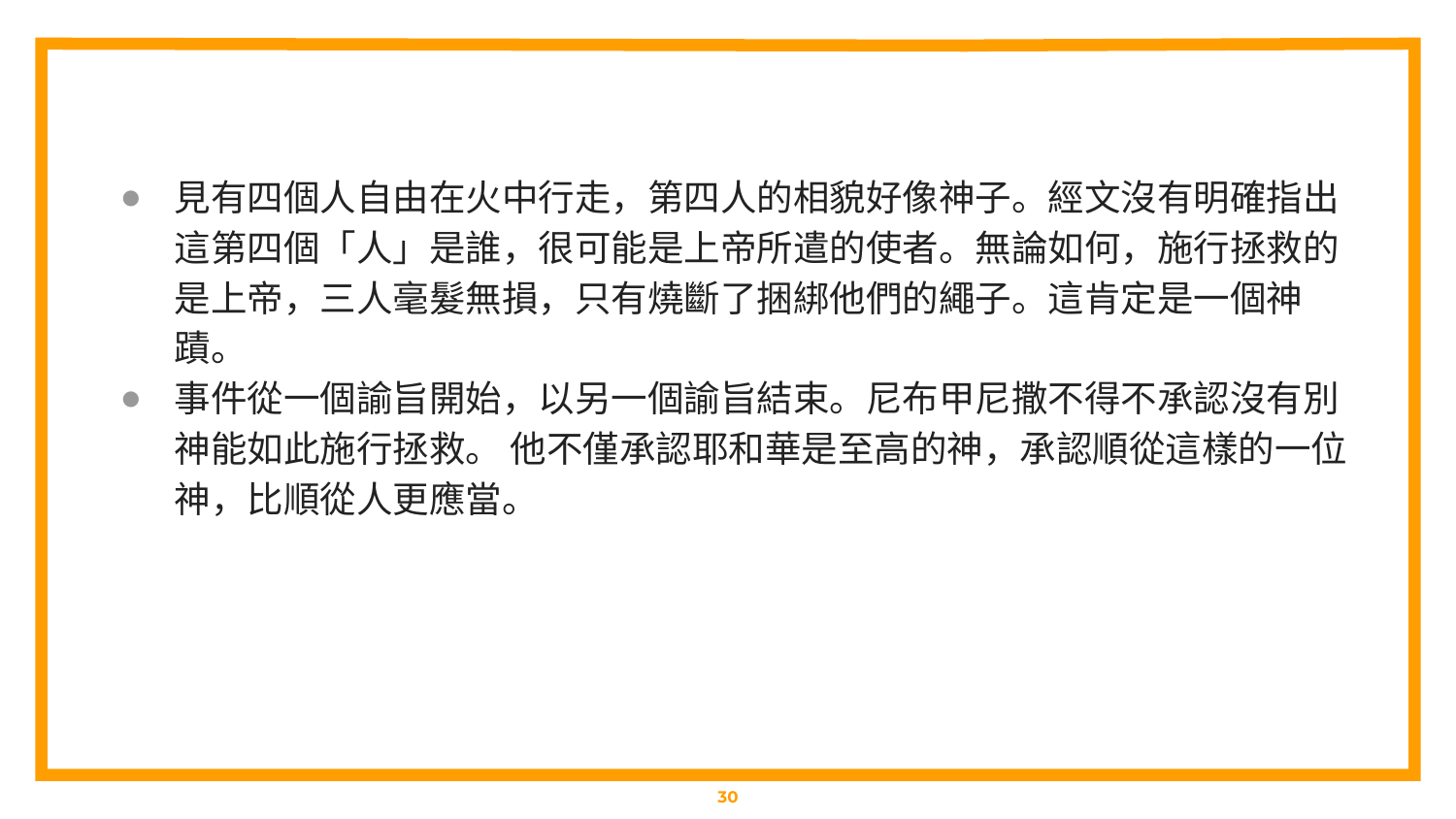

見有四個人自由在火中行走，第四人的相貌好像神子。經文沒有明確指出這第四個「人」是誰，很可能是上帝所遣的使者。無論如何，施行拯救的是上帝，三人毫髮無損，只有燒斷了捆綁他們的繩子。這肯定是一個神蹟。
事件從一個諭旨開始，以另一個諭旨結束。尼布甲尼撒不得不承認沒有別神能如此施行拯救。 他不僅承認耶和華是至高的神，承認順從這樣的一位神，比順從人更應當。

30